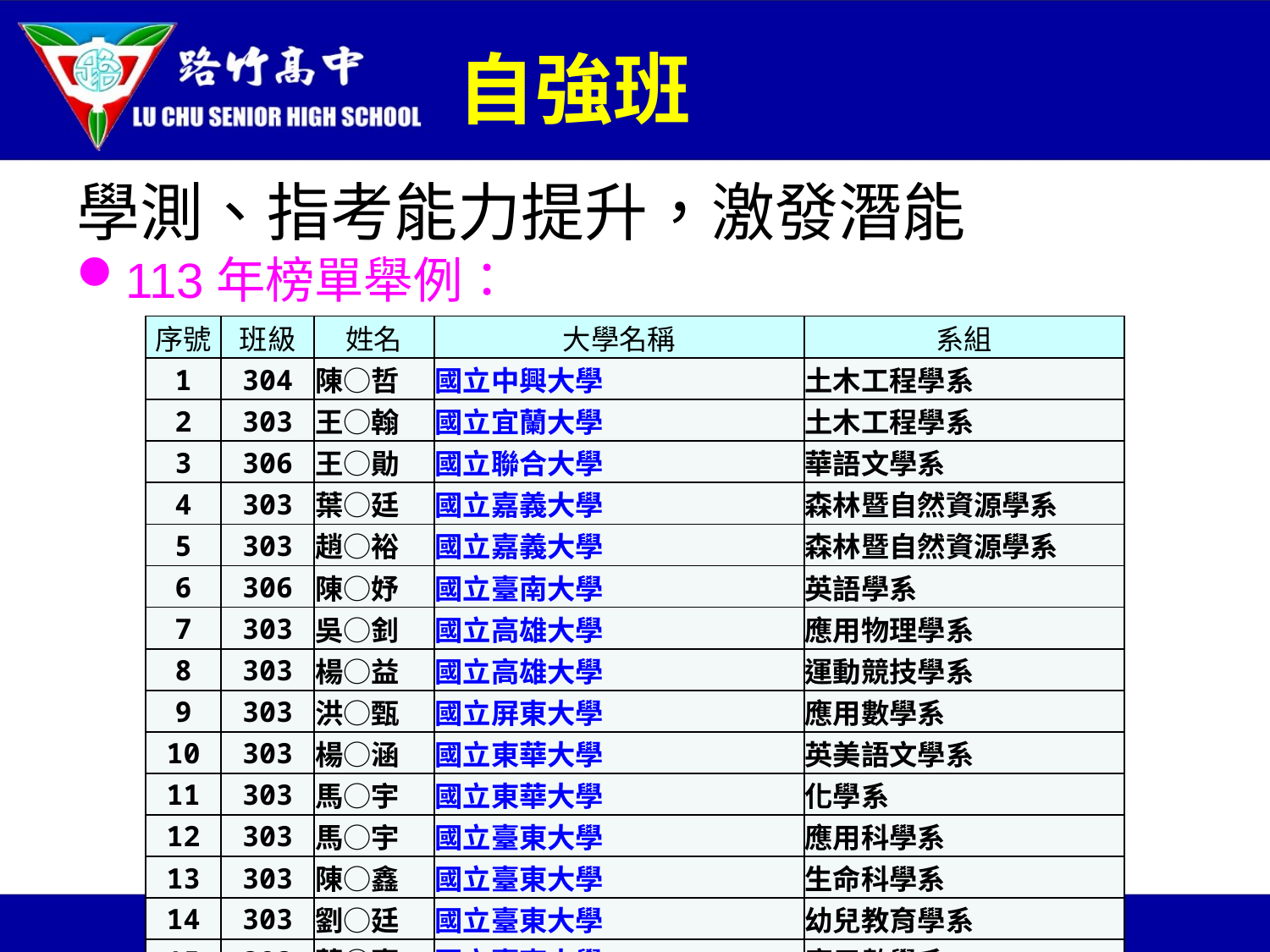

# 自強班
學測、指考能力提升，激發潛能
113年榜單舉例：

| 序號 | 班級 | 姓名 | 大學名稱 | 系組 |
| --- | --- | --- | --- | --- |
| 1 | 304 | 陳○哲 | 國立中興大學 | 土木工程學系 |
| 2 | 303 | 王○翰 | 國立宜蘭大學 | 土木工程學系 |
| 3 | 306 | 王○勛 | 國立聯合大學 | 華語文學系 |
| 4 | 303 | 葉○廷 | 國立嘉義大學 | 森林暨自然資源學系 |
| 5 | 303 | 趙○裕 | 國立嘉義大學 | 森林暨自然資源學系 |
| 6 | 306 | 陳○妤 | 國立臺南大學 | 英語學系 |
| 7 | 303 | 吳○釗 | 國立高雄大學 | 應用物理學系 |
| 8 | 303 | 楊○益 | 國立高雄大學 | 運動競技學系 |
| 9 | 303 | 洪○甄 | 國立屏東大學 | 應用數學系 |
| 10 | 303 | 楊○涵 | 國立東華大學 | 英美語文學系 |
| 11 | 303 | 馬○宇 | 國立東華大學 | 化學系 |
| 12 | 303 | 馬○宇 | 國立臺東大學 | 應用科學系 |
| 13 | 303 | 陳○鑫 | 國立臺東大學 | 生命科學系 |
| 14 | 303 | 劉○廷 | 國立臺東大學 | 幼兒教育學系 |
| 15 | 303 | 蘇○嘉 | 國立臺東大學 | 應用數學系 |